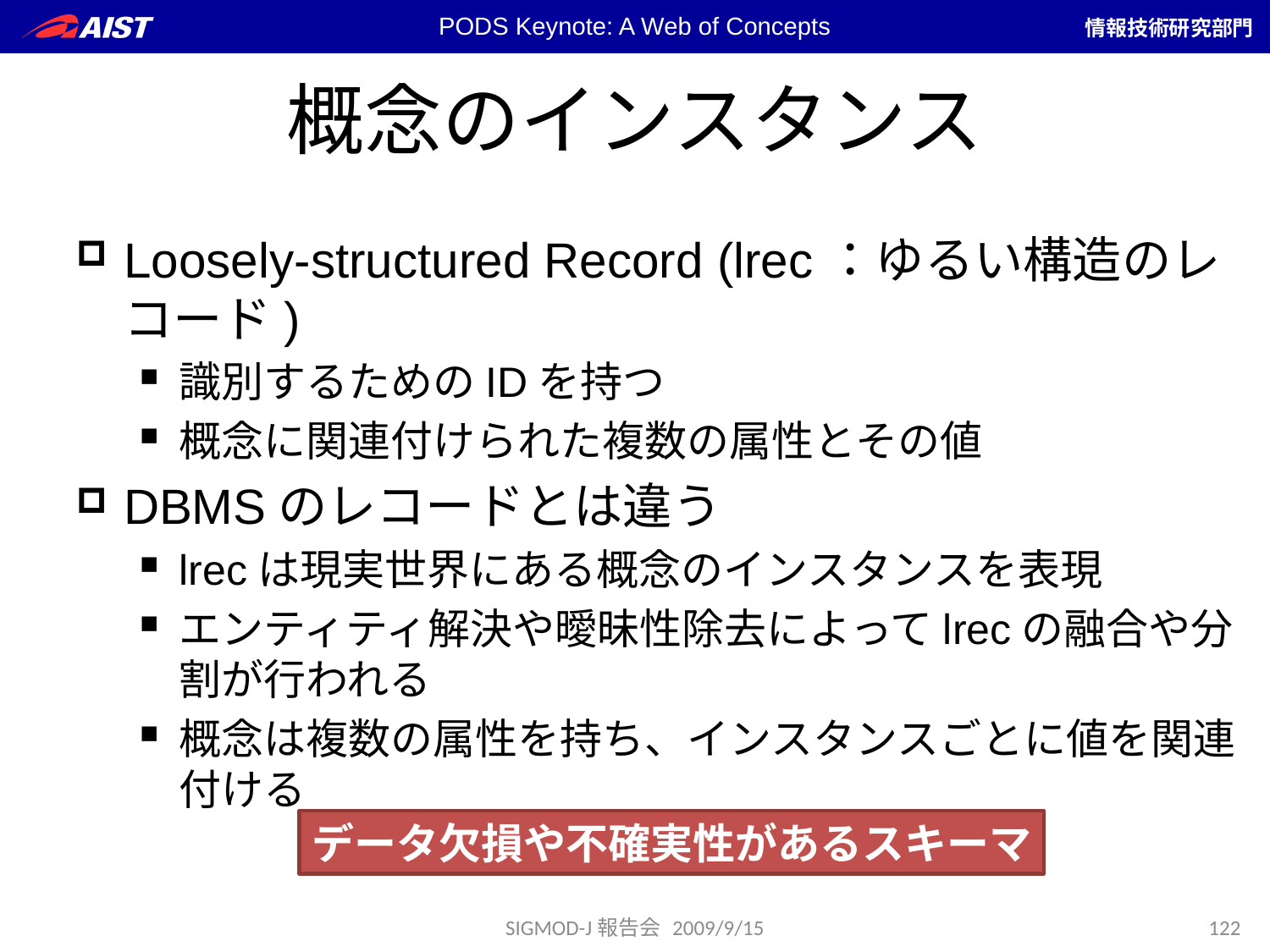

PODS Keynote: A Web of Concepts
# 概念のインスタンス
Loosely-structured Record (lrec：ゆるい構造のレコード)
識別するためのIDを持つ
概念に関連付けられた複数の属性とその値
DBMSのレコードとは違う
lrecは現実世界にある概念のインスタンスを表現
エンティティ解決や曖昧性除去によってlrecの融合や分割が行われる
概念は複数の属性を持ち、インスタンスごとに値を関連付ける

データ欠損や不確実性があるスキーマ
SIGMOD-J報告会 2009/9/15
122